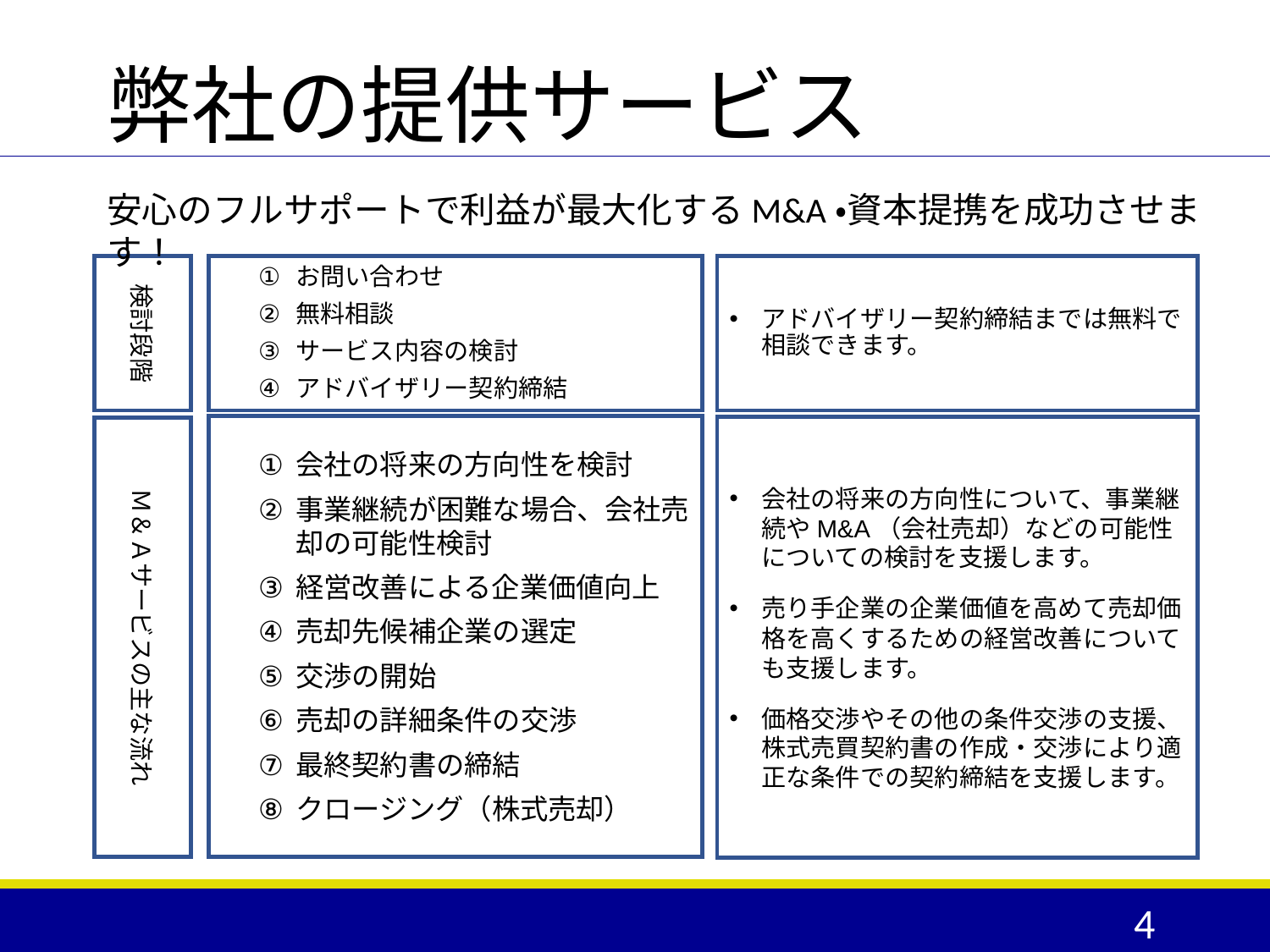

弊社の提供サービス
安心のフルサポートで利益が最大化するM&A・資本提携を成功させます！
検討段階
お問い合わせ
無料相談
サービス内容の検討
アドバイザリー契約締結
アドバイザリー契約締結までは無料で相談できます。
会社の将来の方向性を検討
事業継続が困難な場合、会社売却の可能性検討
経営改善による企業価値向上
売却先候補企業の選定
交渉の開始
売却の詳細条件の交渉
最終契約書の締結
クロージング（株式売却）
会社の将来の方向性について、事業継続やM&A（会社売却）などの可能性についての検討を支援します。
売り手企業の企業価値を高めて売却価格を高くするための経営改善についても支援します。
価格交渉やその他の条件交渉の支援、株式売買契約書の作成・交渉により適正な条件での契約締結を支援します。
Ｍ＆Ａサービスの主な流れ
4